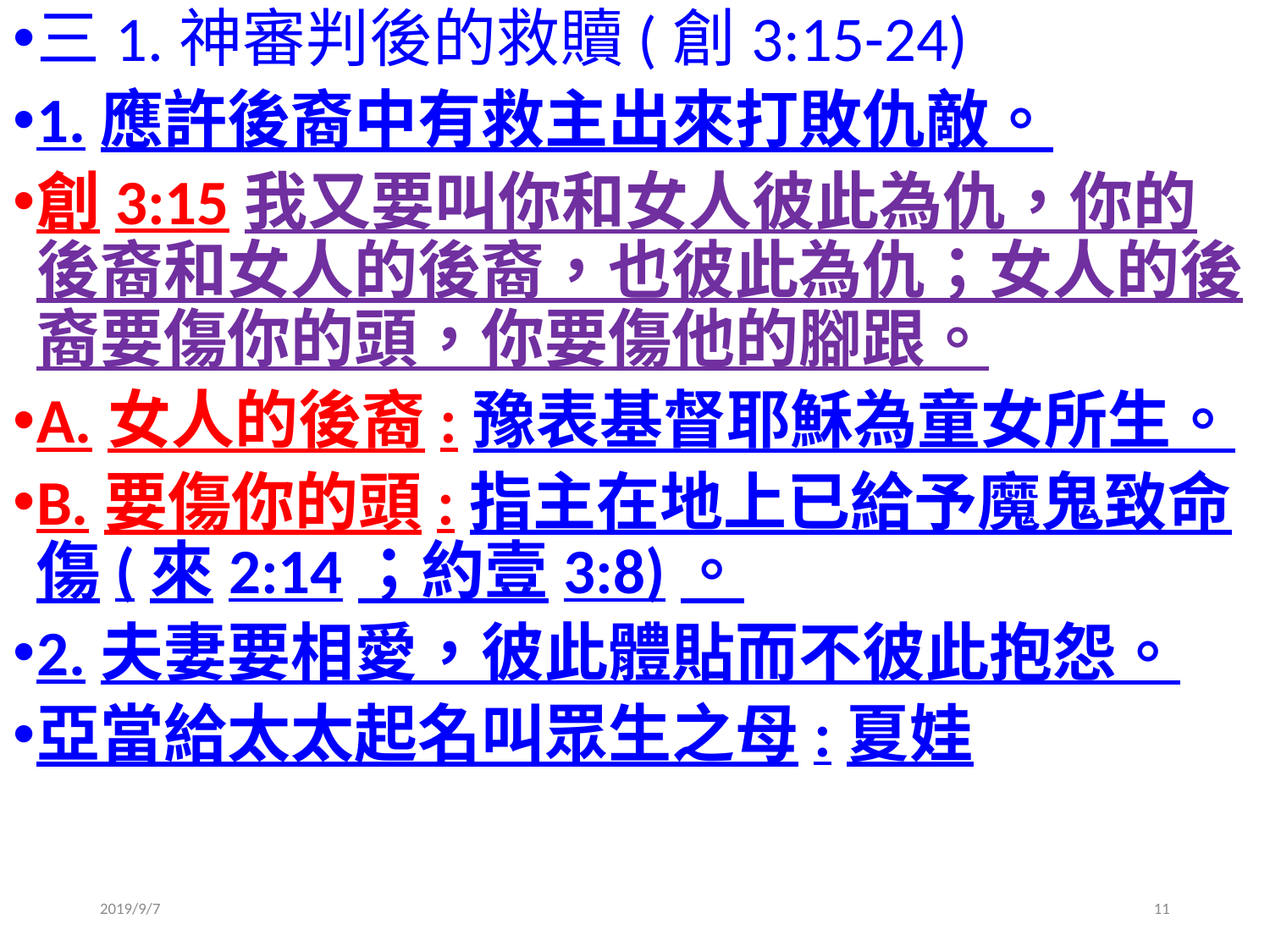

三1.神審判後的救贖(創3:15-24)
1.應許後裔中有救主出來打敗仇敵。
創3:15我又要叫你和女人彼此為仇，你的後裔和女人的後裔，也彼此為仇；女人的後裔要傷你的頭，你要傷他的腳跟。
A.女人的後裔:豫表基督耶穌為童女所生。
B.要傷你的頭:指主在地上已給予魔鬼致命傷(來2:14；約壹3:8)。
2.夫妻要相愛，彼此體貼而不彼此抱怨。
亞當給太太起名叫眾生之母:夏娃

2019/9/7
11